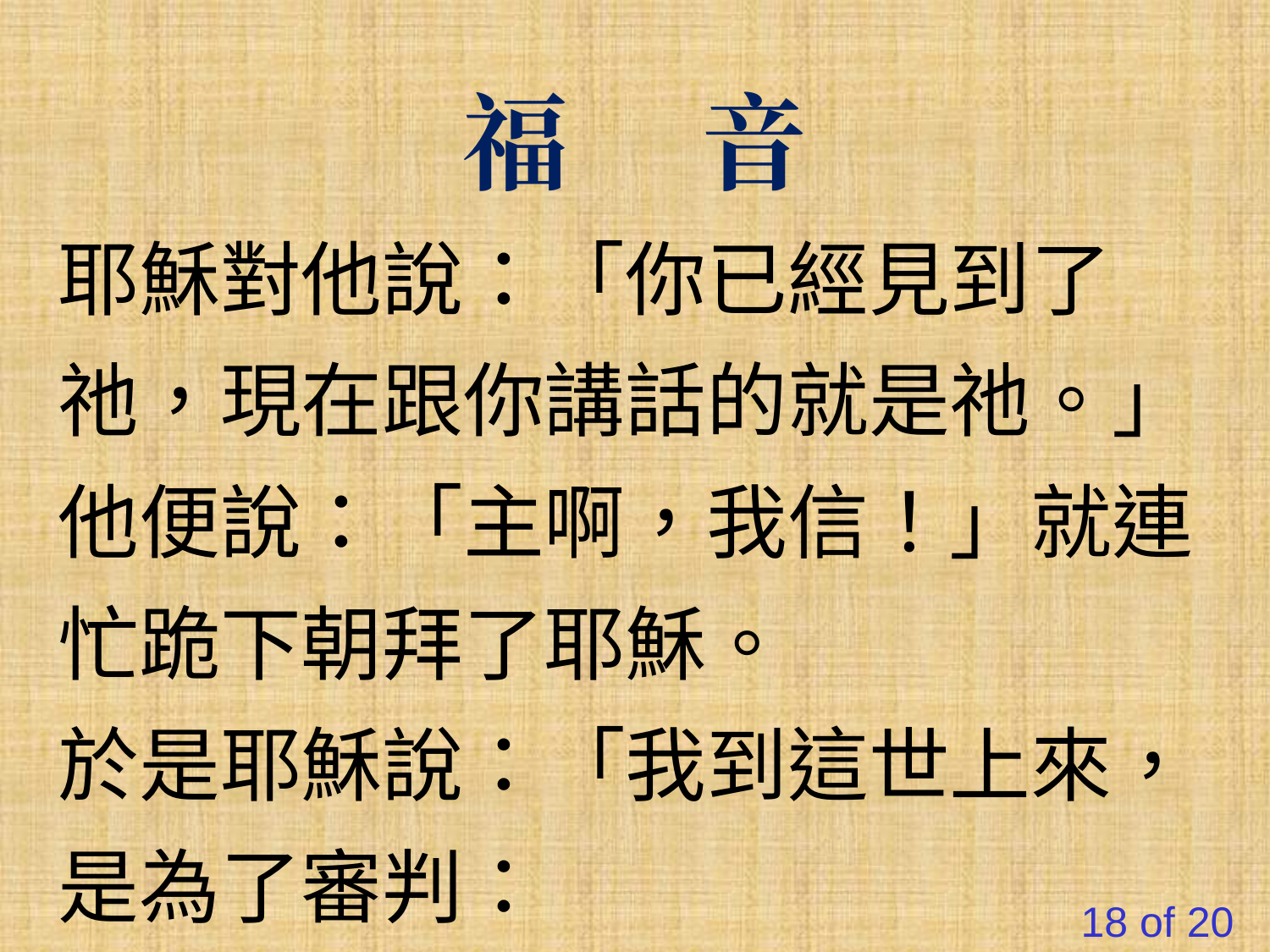

福     音
耶穌對他說：「你已經見到了
祂，現在跟你講話的就是祂。」他便說：「主啊，我信！」就連忙跪下朝拜了耶穌。
於是耶穌說：「我到這世上來，是為了審判：
18 of 20